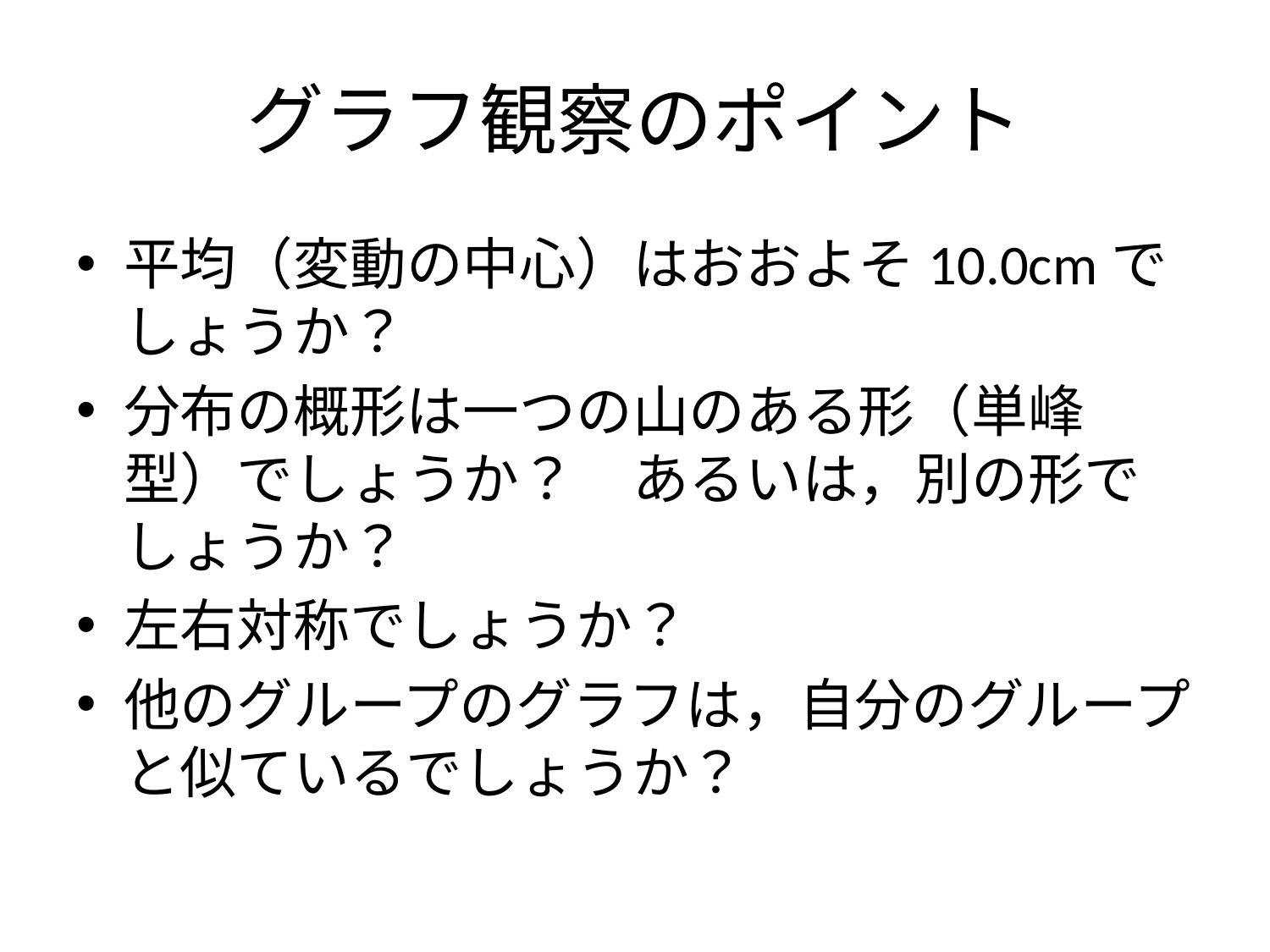

# グラフ観察のポイント
平均（変動の中心）はおおよそ10.0cmでしょうか？
分布の概形は一つの山のある形（単峰型）でしょうか？　あるいは，別の形でしょうか？
左右対称でしょうか？
他のグループのグラフは，自分のグループと似ているでしょうか？